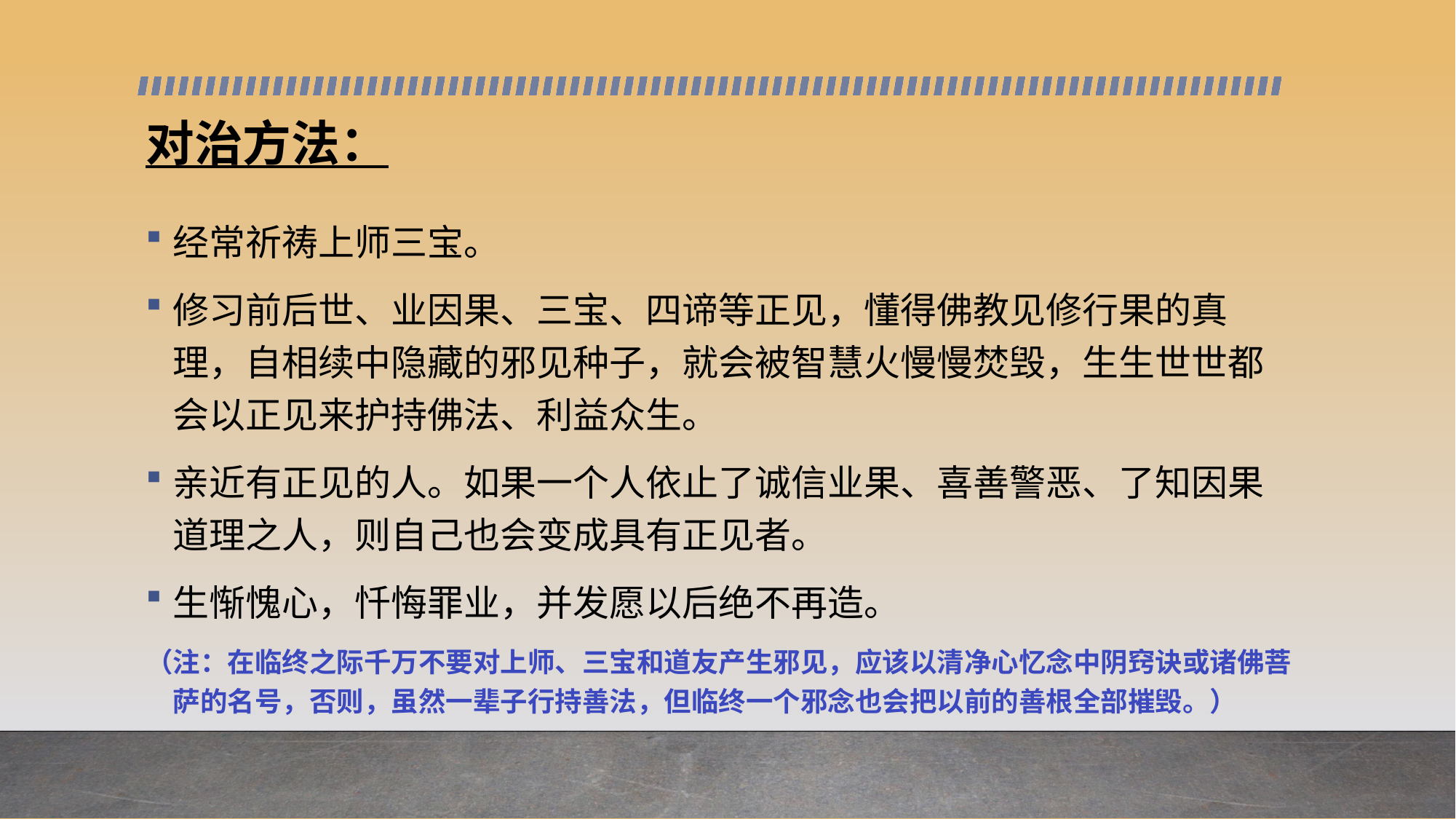

对治方法：
经常祈祷上师三宝。
修习前后世、业因果、三宝、四谛等正见，懂得佛教见修行果的真理，自相续中隐藏的邪见种子，就会被智慧火慢慢焚毁，生生世世都会以正见来护持佛法、利益众生。
亲近有正见的人。如果一个人依止了诚信业果、喜善警恶、了知因果道理之人，则自己也会变成具有正见者。
生惭愧心，忏悔罪业，并发愿以后绝不再造。
（注：在临终之际千万不要对上师、三宝和道友产生邪见，应该以清净心忆念中阴窍诀或诸佛菩萨的名号，否则，虽然一辈子行持善法，但临终一个邪念也会把以前的善根全部摧毁。）